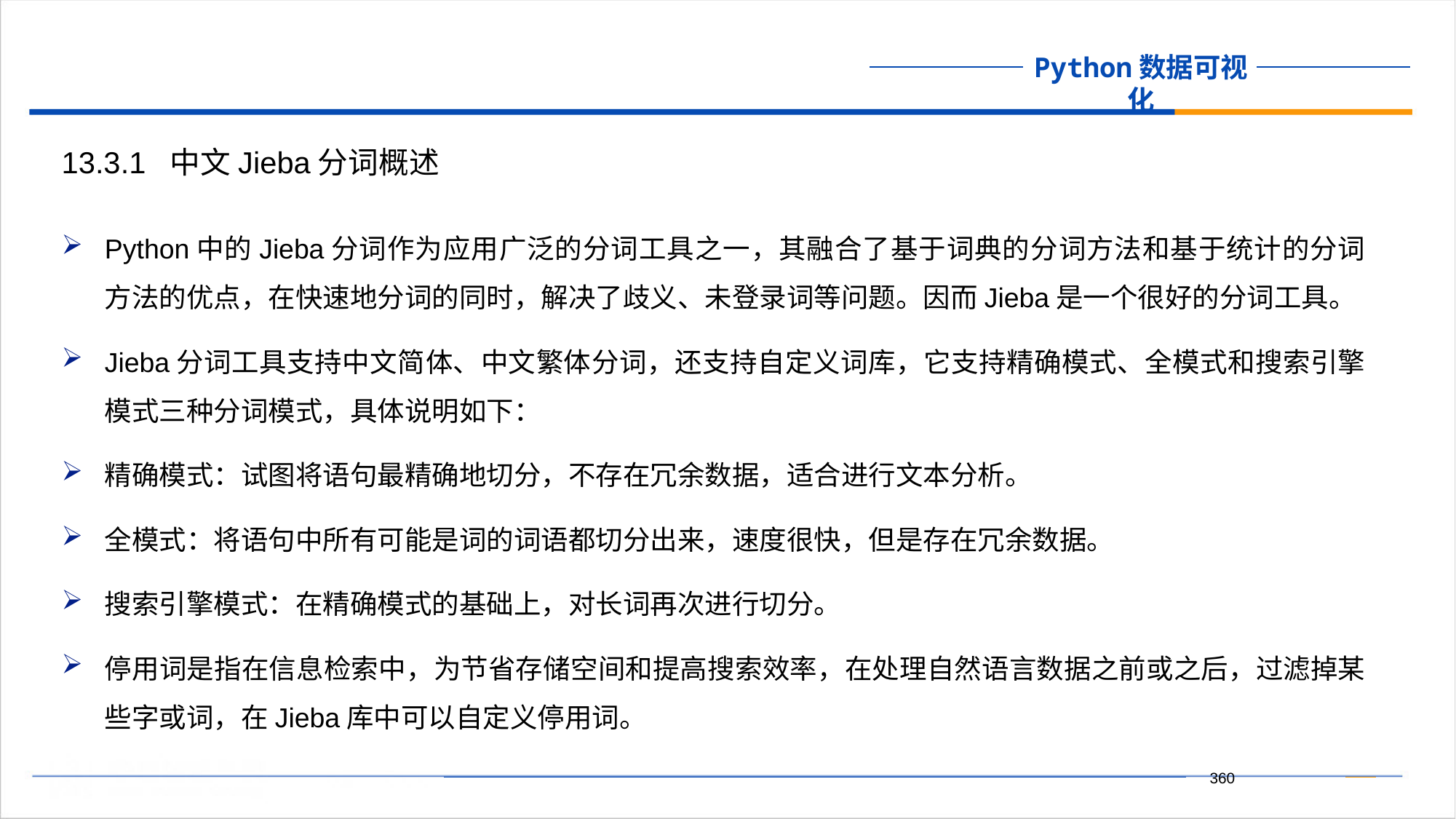

13.3.1  中文Jieba分词概述
Python中的Jieba分词作为应用广泛的分词工具之一，其融合了基于词典的分词方法和基于统计的分词方法的优点，在快速地分词的同时，解决了歧义、未登录词等问题。因而Jieba是一个很好的分词工具。
Jieba分词工具支持中文简体、中文繁体分词，还支持自定义词库，它支持精确模式、全模式和搜索引擎模式三种分词模式，具体说明如下：
精确模式：试图将语句最精确地切分，不存在冗余数据，适合进行文本分析。
全模式：将语句中所有可能是词的词语都切分出来，速度很快，但是存在冗余数据。
搜索引擎模式：在精确模式的基础上，对长词再次进行切分。
停用词是指在信息检索中，为节省存储空间和提高搜索效率，在处理自然语言数据之前或之后，过滤掉某些字或词，在Jieba库中可以自定义停用词。